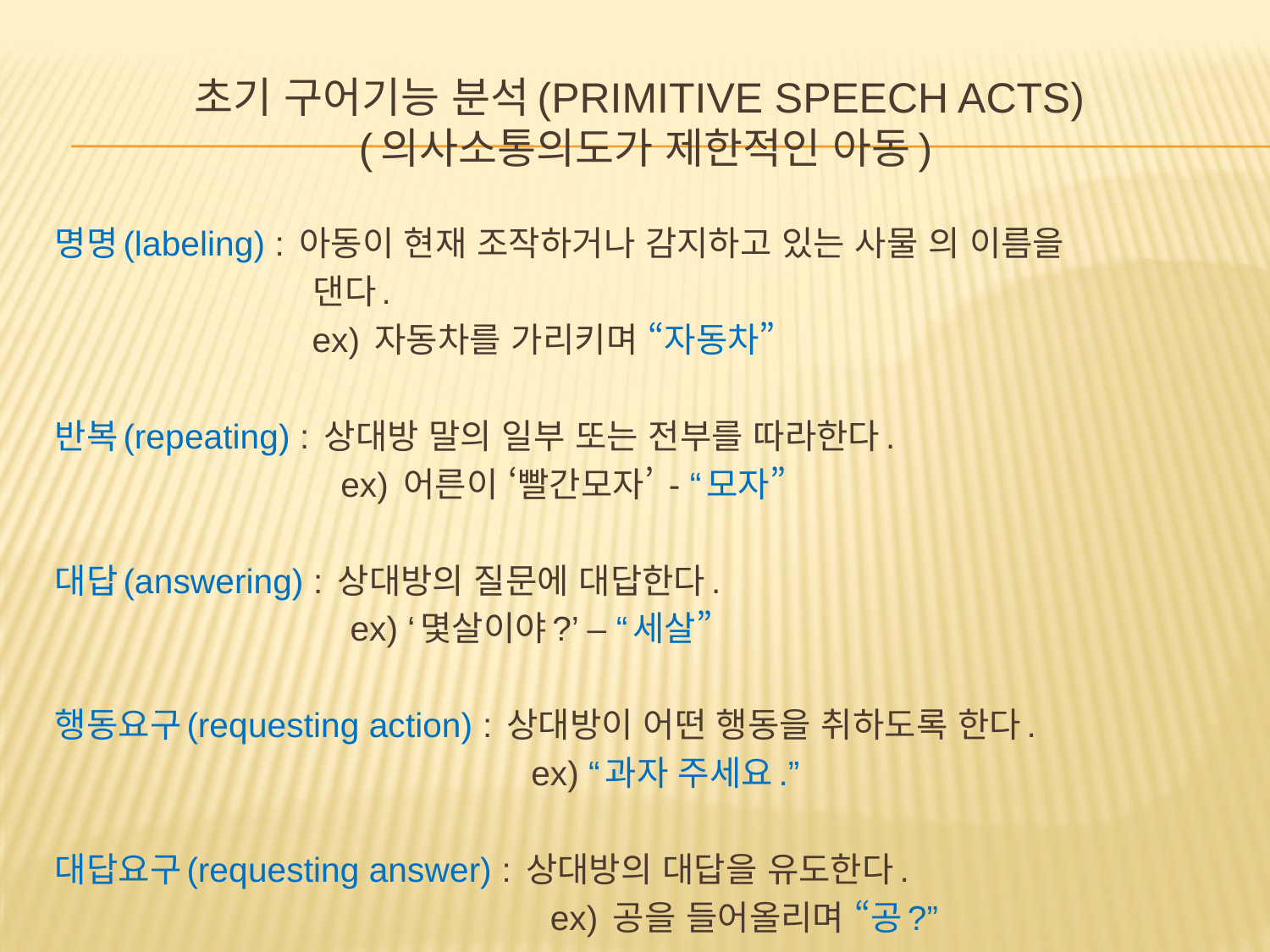

# 초기 구어기능 분석(Primitive Speech Acts) (의사소통의도가 제한적인 아동)
명명(labeling) : 아동이 현재 조작하거나 감지하고 있는 사물 의 이름을
                          댄다.
                           ex) 자동차를 가리키며 “자동차”

반복(repeating) : 상대방 말의 일부 또는 전부를 따라한다.
                              ex) 어른이 ‘빨간모자’ - “모자”

대답(answering) : 상대방의 질문에 대답한다.
                               ex) ‘몇살이야?’ – “세살”

행동요구(requesting action) : 상대방이 어떤 행동을 취하도록 한다.
                                                  ex) “과자 주세요.”

대답요구(requesting answer) : 상대방의 대답을 유도한다.
                                                    ex) 공을 들어올리며 “공?”